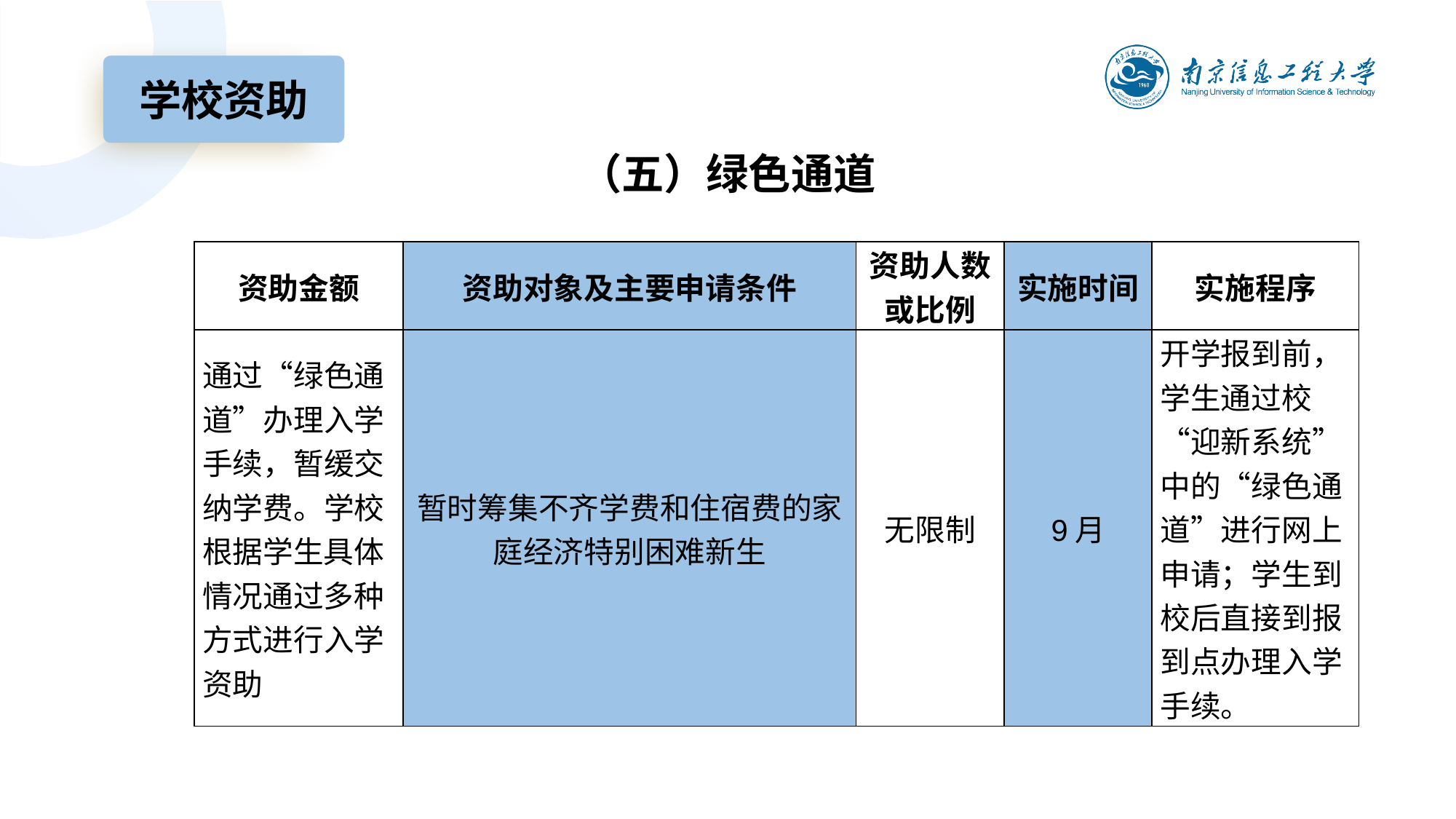

学校资助
# （五）绿色通道
| 资助金额 | 资助对象及主要申请条件 | 资助人数或比例 | 实施时间 | 实施程序 |
| --- | --- | --- | --- | --- |
| 通过“绿色通道”办理入学手续，暂缓交纳学费。学校根据学生具体情况通过多种方式进行入学资助 | 暂时筹集不齐学费和住宿费的家庭经济特别困难新生 | 无限制 | 9月 | 开学报到前，学生通过校“迎新系统”中的“绿色通道”进行网上申请；学生到校后直接到报到点办理入学手续。 |